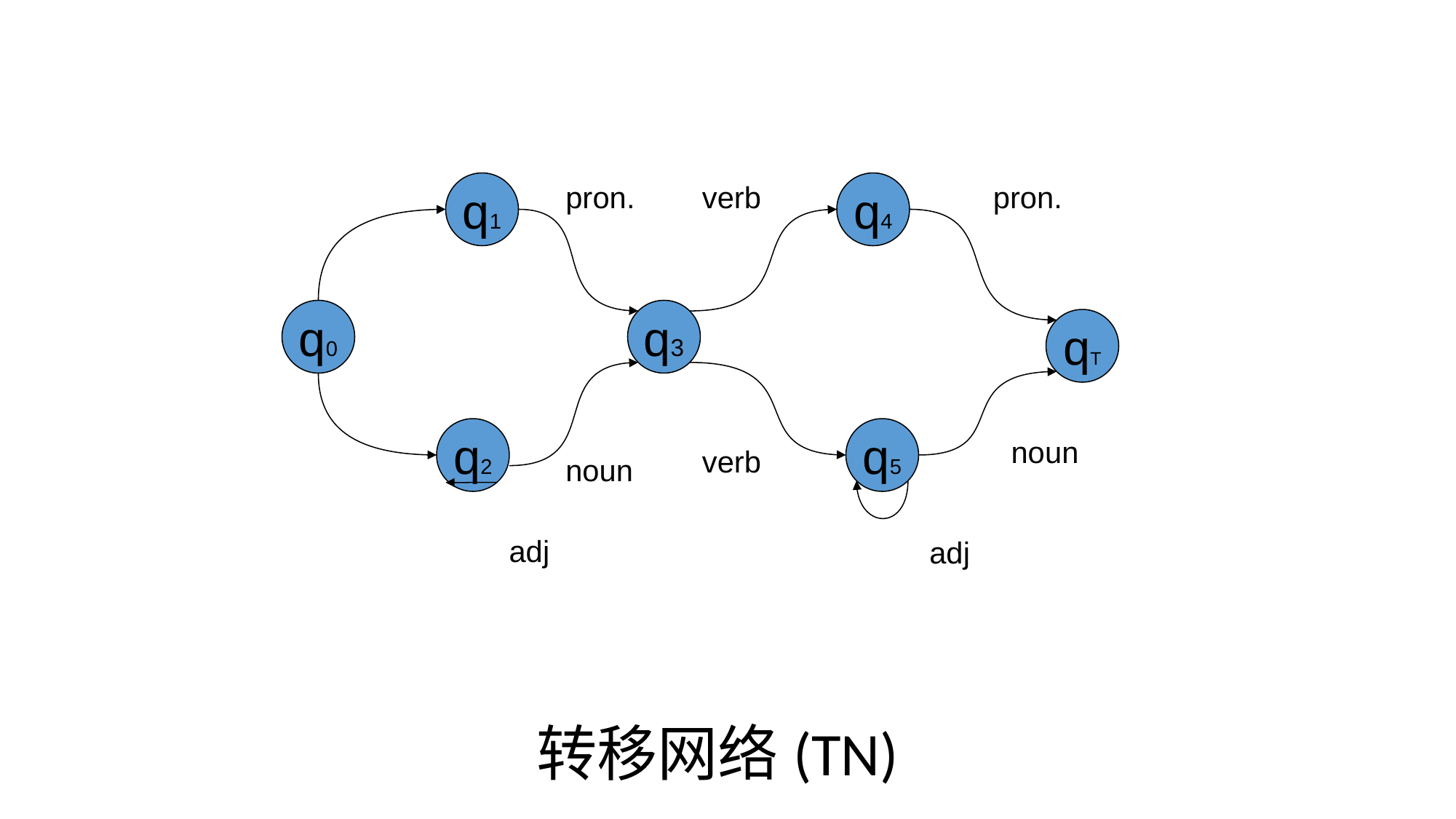

q1
q2
adj
pron.
noun
verb
verb
q4
q5
adj
pron.
noun
q0
q3
qT
转移网络(TN)